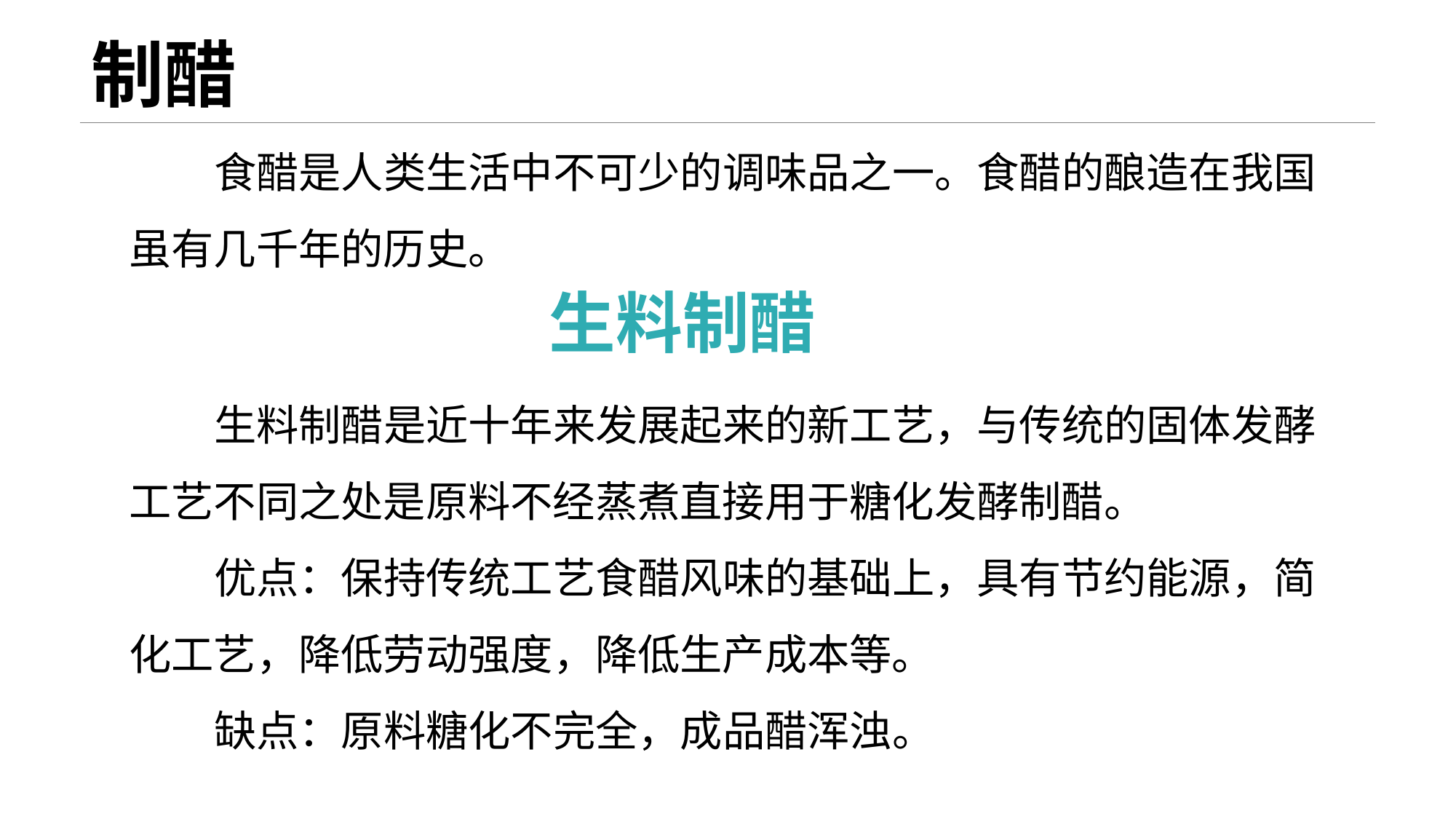

# 制醋
食醋是人类生活中不可少的调味品之一。食醋的酿造在我国虽有几千年的历史。
生料制醋
生料制醋是近十年来发展起来的新工艺，与传统的固体发酵工艺不同之处是原料不经蒸煮直接用于糖化发酵制醋。
优点：保持传统工艺食醋风味的基础上，具有节约能源，简化工艺，降低劳动强度，降低生产成本等。
缺点：原料糖化不完全，成品醋浑浊。